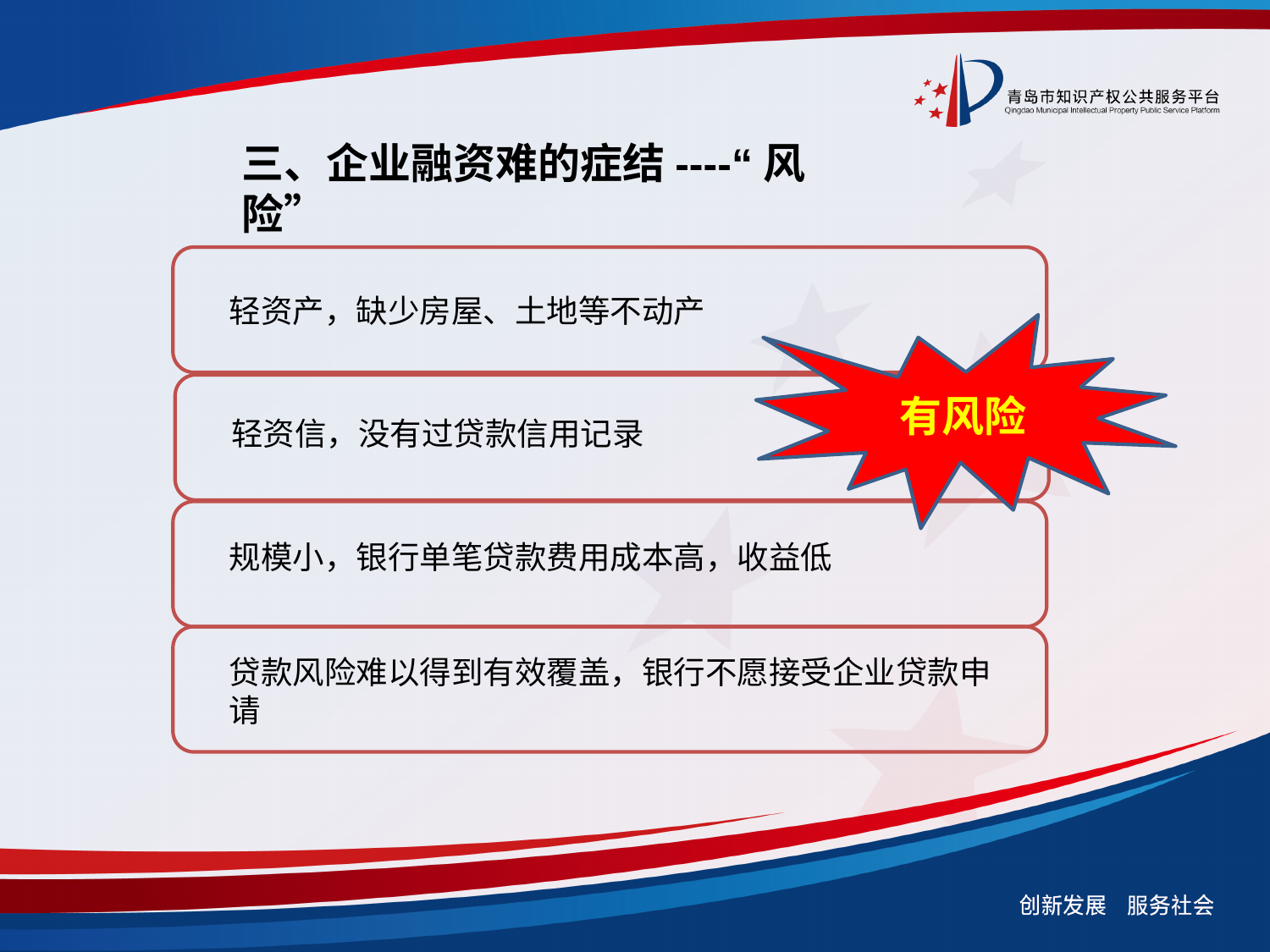

三、企业融资难的症结----“风险”

轻资产，缺少房屋、土地等不动产

轻资信，没有过贷款信用记录

规模小，银行单笔贷款费用成本高，收益低

贷款风险难以得到有效覆盖，银行不愿接受企业贷款申请
有风险